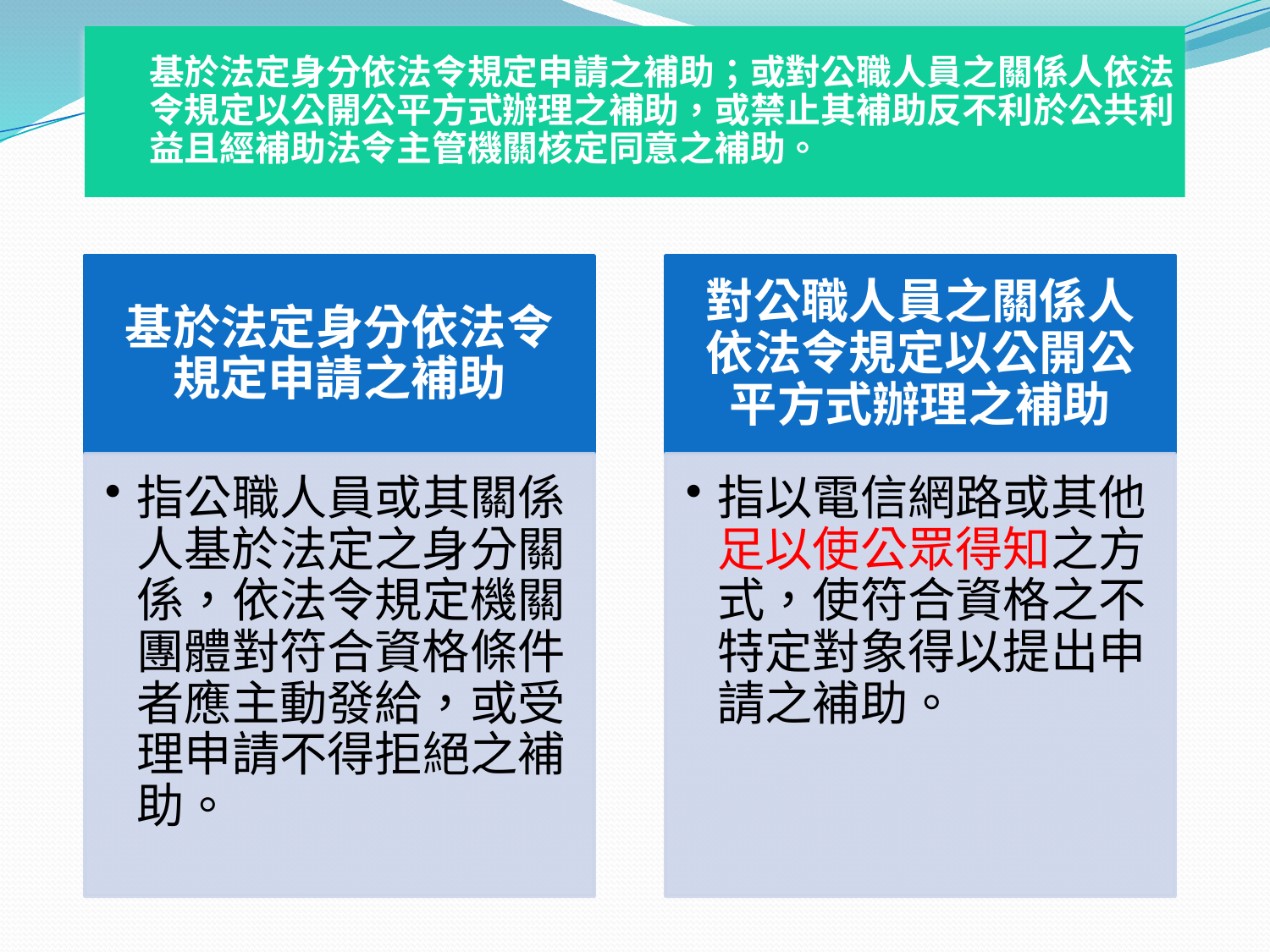

基於法定身分依法令規定申請之補助；或對公職人員之關係人依法令規定以公開公平方式辦理之補助，或禁止其補助反不利於公共利益且經補助法令主管機關核定同意之補助。
基於法定身分依法令規定申請之補助
指公職人員或其關係人基於法定之身分關係，依法令規定機關團體對符合資格條件者應主動發給，或受理申請不得拒絕之補助。
對公職人員之關係人依法令規定以公開公平方式辦理之補助
指以電信網路或其他足以使公眾得知之方式，使符合資格之不特定對象得以提出申請之補助。